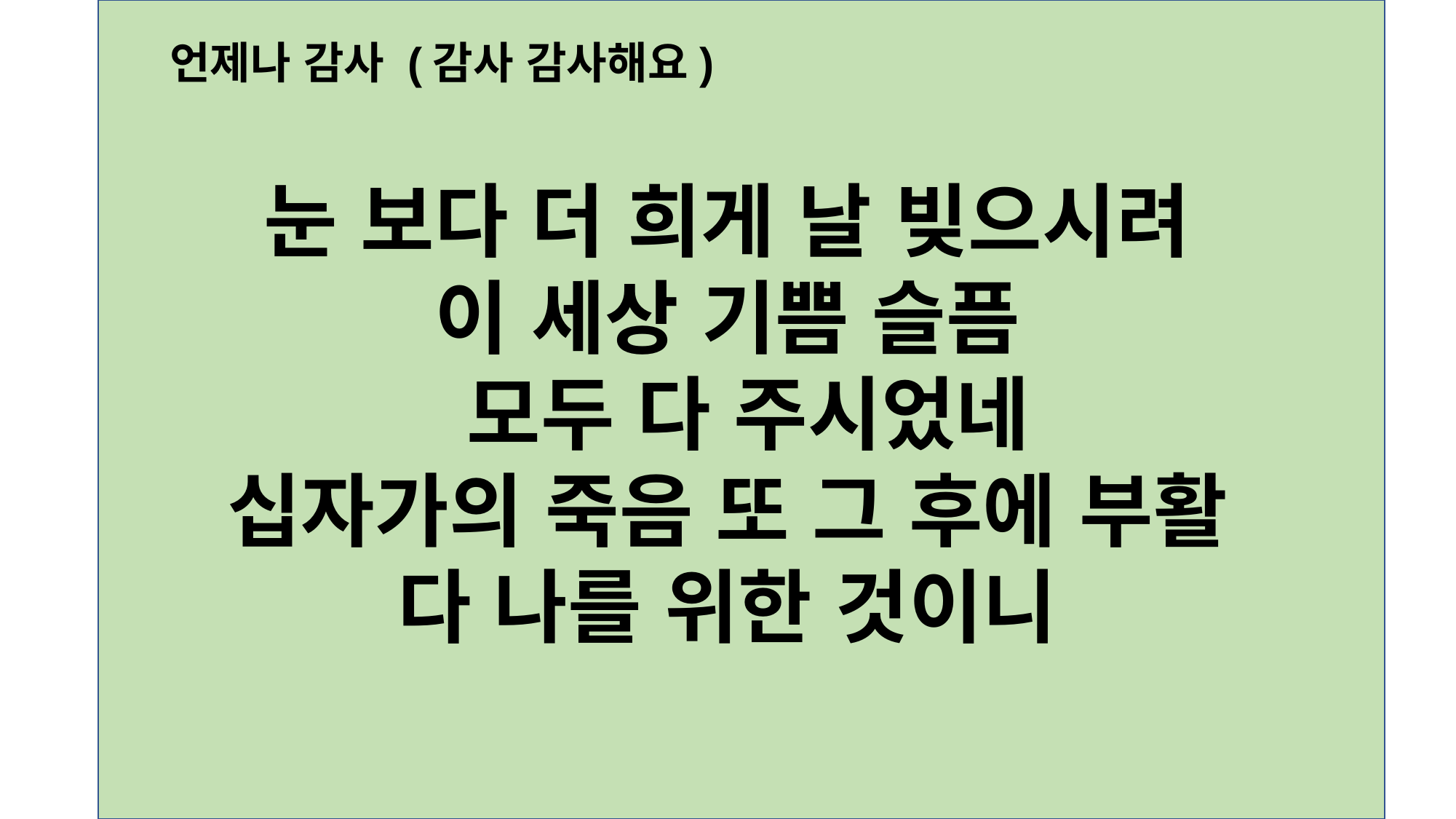

언제나 감사 (감사 감사해요)
눈 보다 더 희게 날 빚으시려
이 세상 기쁨 슬픔
 모두 다 주시었네
십자가의 죽음 또 그 후에 부활
다 나를 위한 것이니